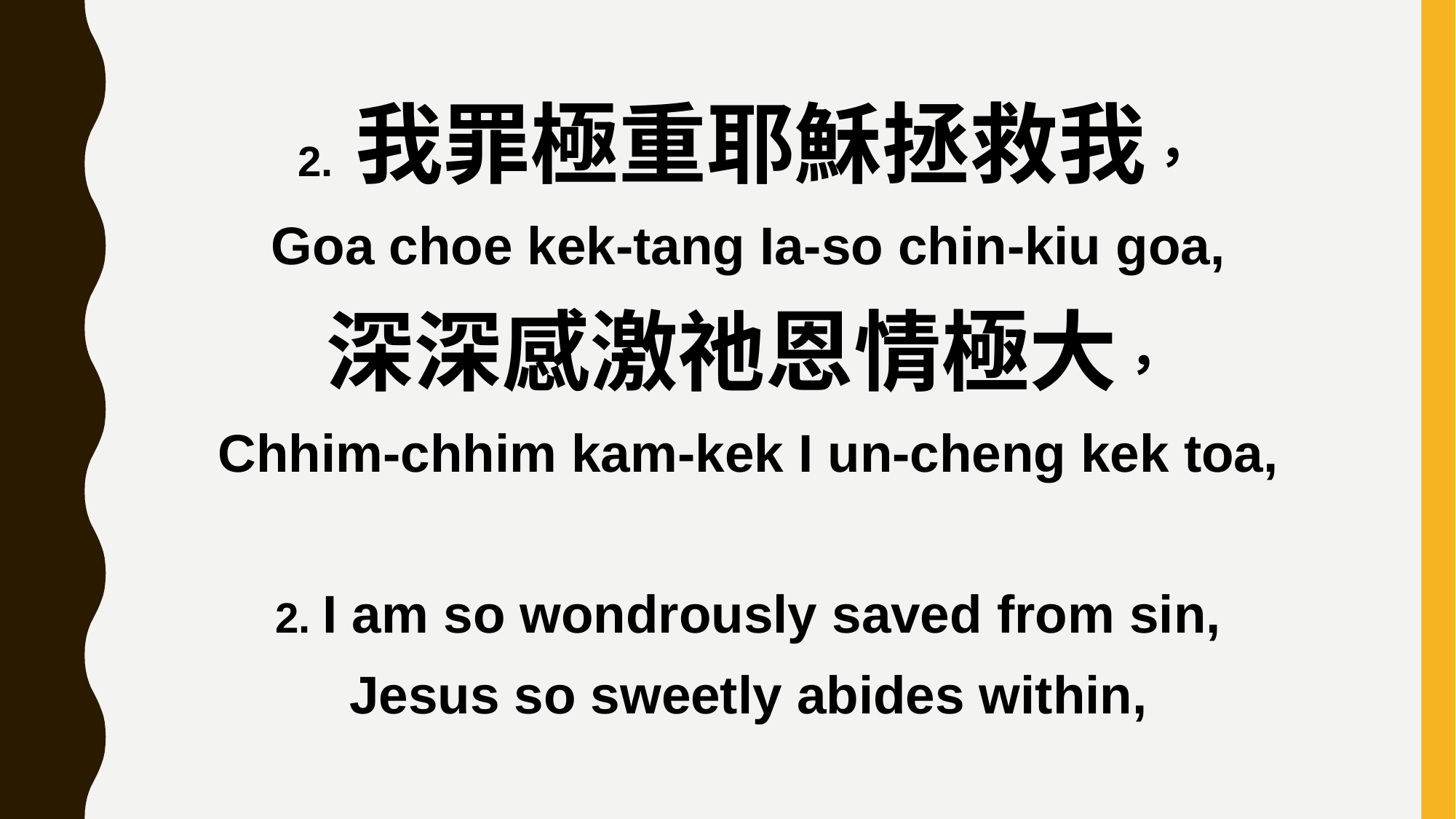

2. 我罪極重耶穌拯救我，
Goa choe kek-tang Ia-so chin-kiu goa,
深深感激祂恩情極大，
Chhim-chhim kam-kek I un-cheng kek toa,

2. I am so wondrously saved from sin,
Jesus so sweetly abides within,